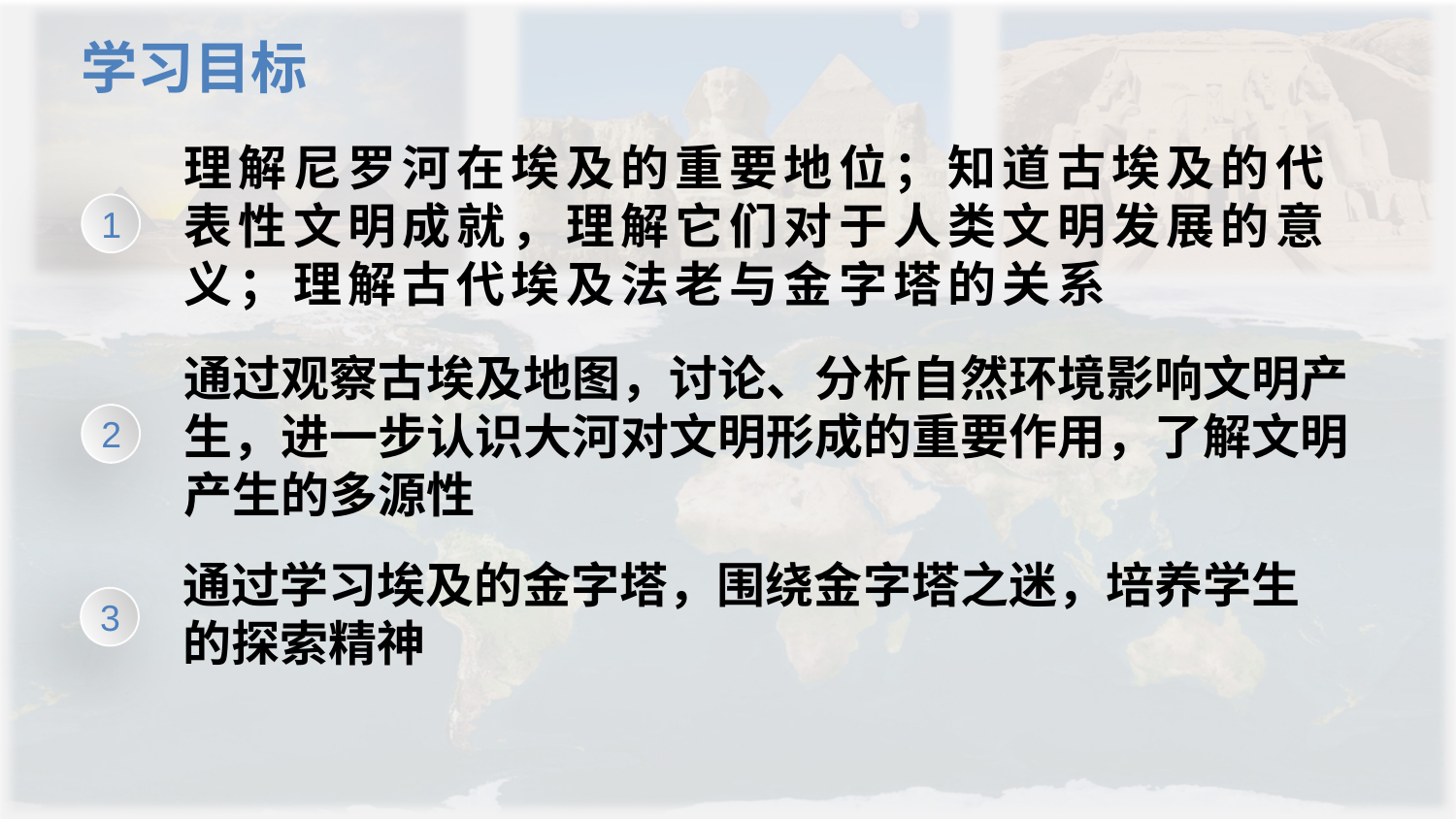

学习目标
理解尼罗河在埃及的重要地位；知道古埃及的代表性文明成就，理解它们对于人类文明发展的意义；理解古代埃及法老与金字塔的关系
1
通过观察古埃及地图，讨论、分析自然环境影响文明产生，进一步认识大河对文明形成的重要作用，了解文明产生的多源性
2
通过学习埃及的金字塔，围绕金字塔之迷，培养学生的探索精神
3